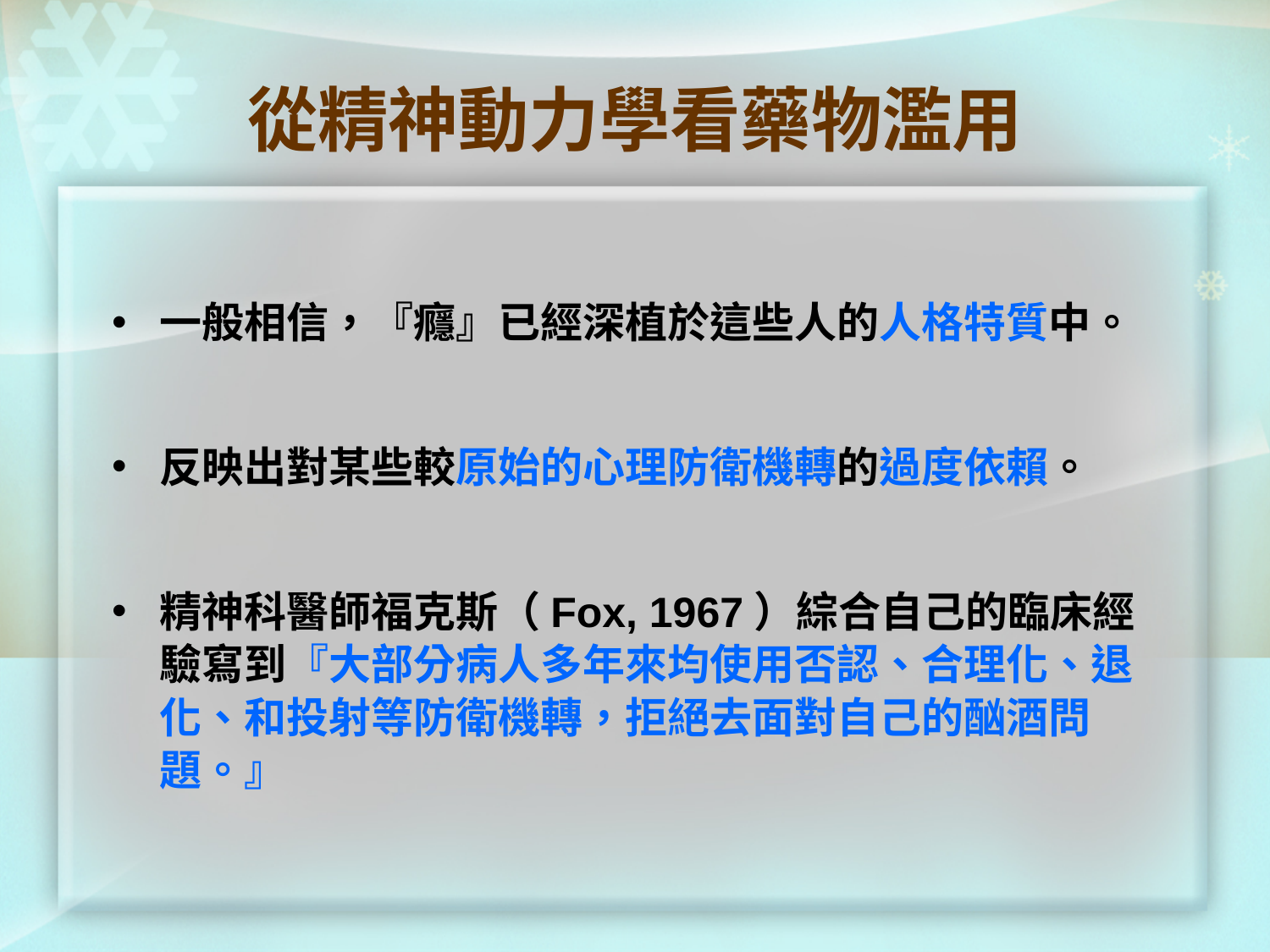

# 從精神動力學看藥物濫用
一般相信，『癮』已經深植於這些人的人格特質中。

反映出對某些較原始的心理防衛機轉的過度依賴。

精神科醫師福克斯（Fox, 1967）綜合自己的臨床經驗寫到『大部分病人多年來均使用否認、合理化、退化、和投射等防衛機轉，拒絕去面對自己的酗酒問題。』